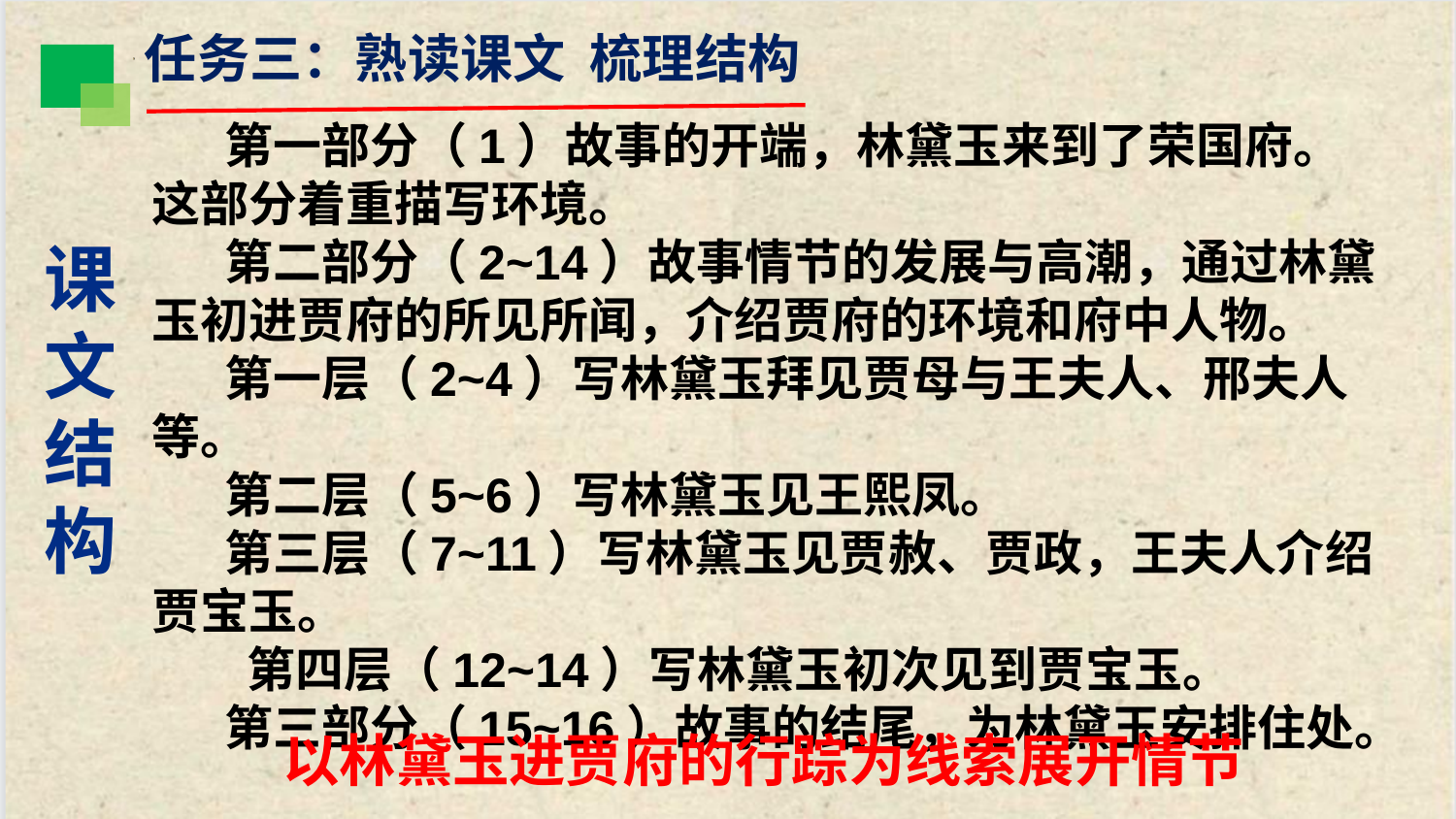

任务三：熟读课文  梳理结构

第一部分（1）故事的开端，林黛玉来到了荣国府。这部分着重描写环境。
第二部分（2~14）故事情节的发展与高潮，通过林黛玉初进贾府的所见所闻，介绍贾府的环境和府中人物。
第一层（2~4）写林黛玉拜见贾母与王夫人、邢夫人等。
第二层（5~6）写林黛玉见王熙凤。
第三层（7~11）写林黛玉见贾赦、贾政，王夫人介绍贾宝玉。
 第四层（12~14）写林黛玉初次见到贾宝玉。
第三部分（15~16）故事的结尾，为林黛玉安排住处。
课文结构
以林黛玉进贾府的行踪为线索展开情节